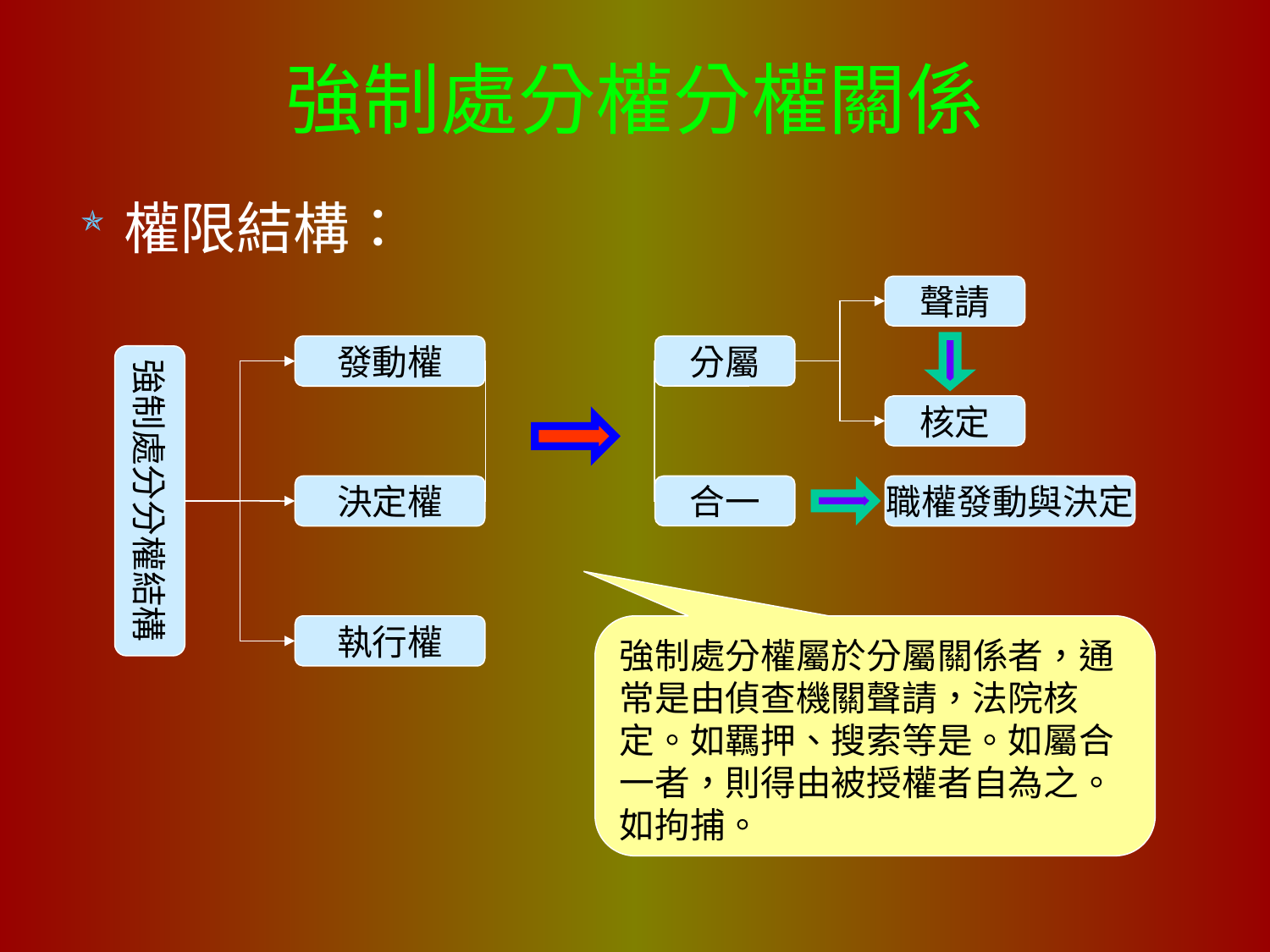

# 強制處分權分權關係
權限結構：
聲請
發動權
分屬

強制處分分權結構
核定

決定權
合一
職權發動與決定

執行權
強制處分權屬於分屬關係者，通常是由偵查機關聲請，法院核定。如羈押、搜索等是。如屬合一者，則得由被授權者自為之。如拘捕。